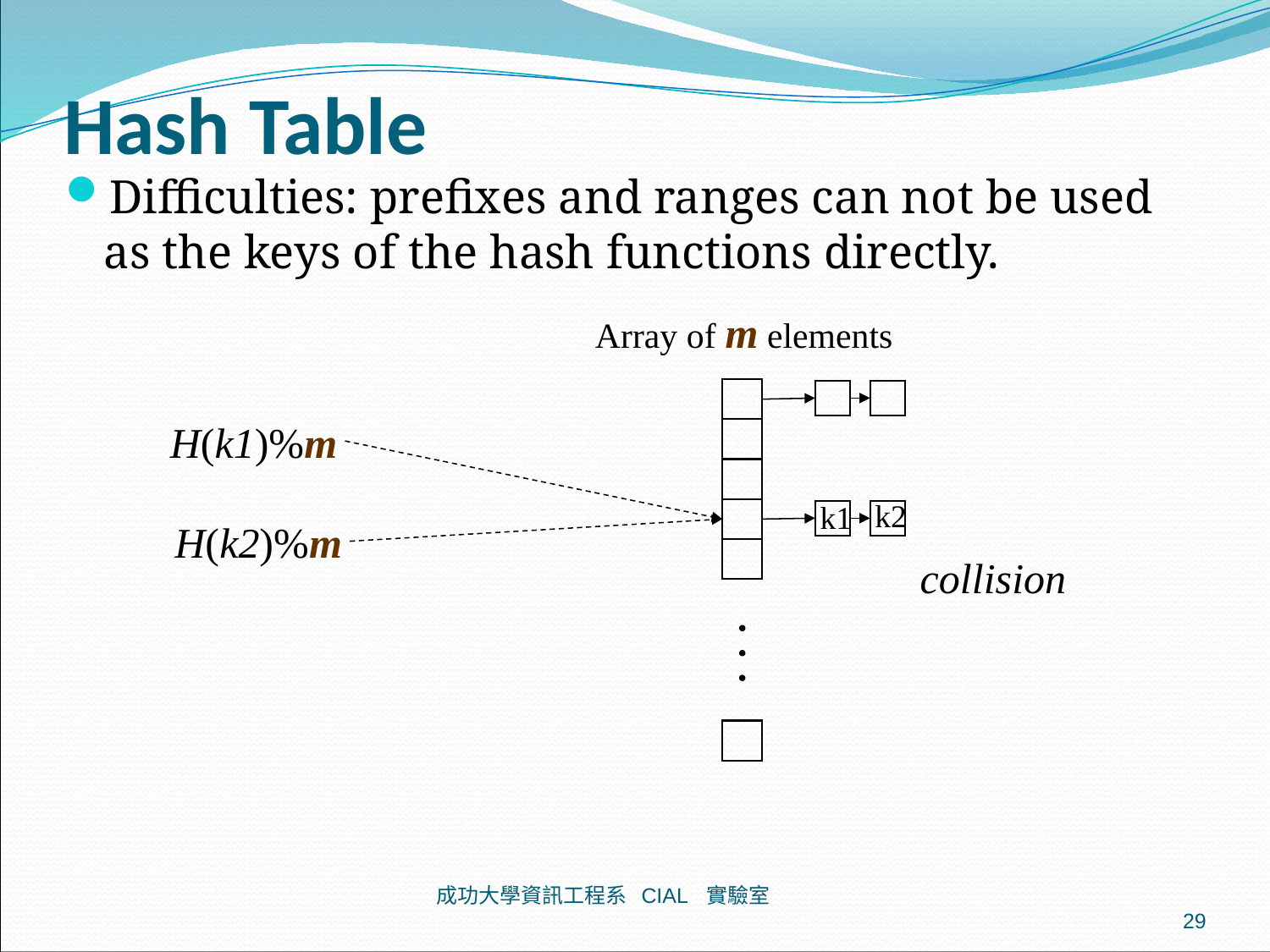

# Hash Table
Difficulties: prefixes and ranges can not be used as the keys of the hash functions directly.
Array of m elements

H(k1)%m

k2
k1

H(k2)%m

collision

成功大學資訊工程系  CIAL 實驗室

29